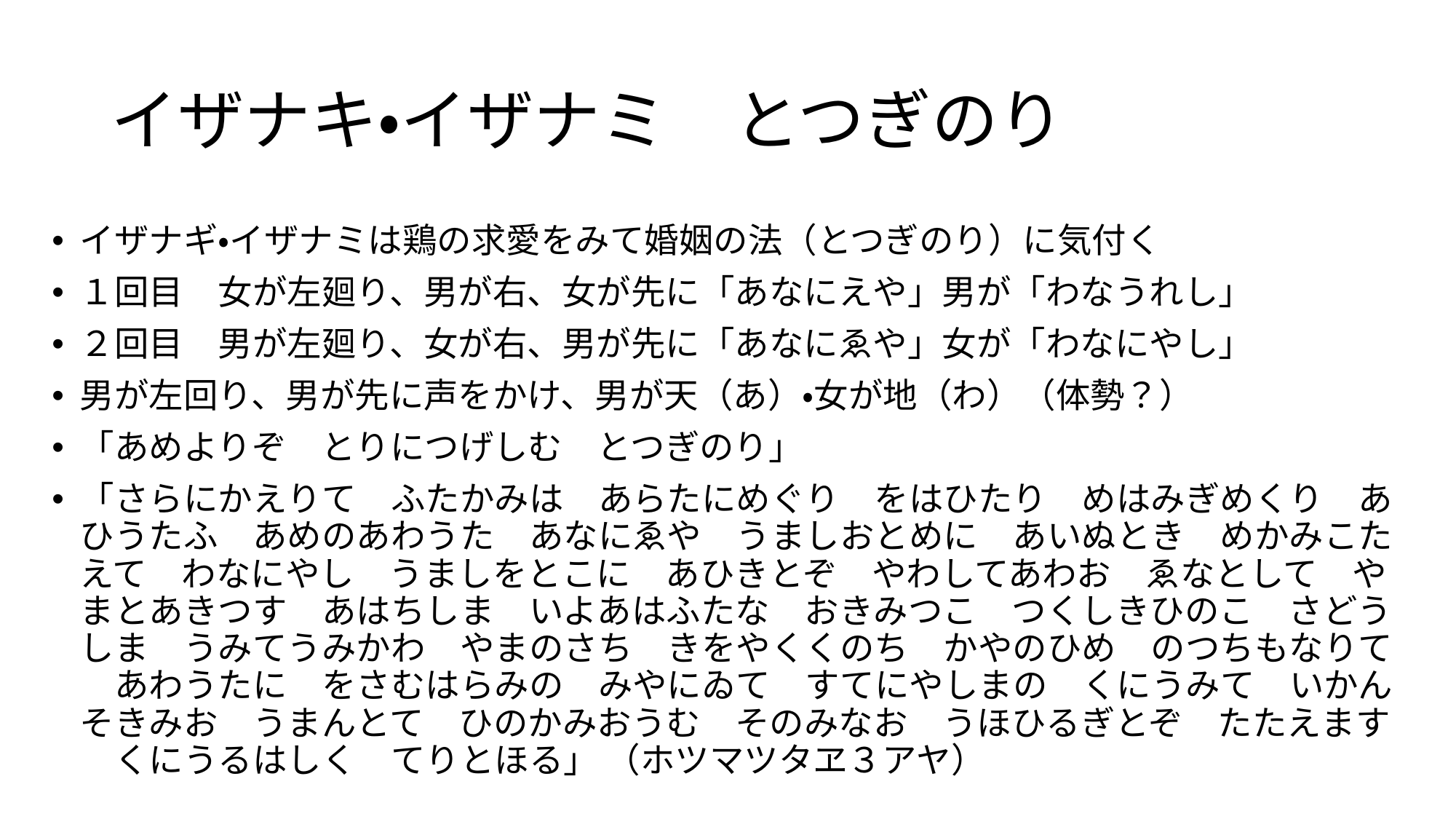

# イザナキ・イザナミ　とつぎのり
イザナギ・イザナミは鶏の求愛をみて婚姻の法（とつぎのり）に気付く
１回目　女が左廻り、男が右、女が先に「あなにえや」男が「わなうれし」
２回目　男が左廻り、女が右、男が先に「あなにゑや」女が「わなにやし」
男が左回り、男が先に声をかけ、男が天（あ）・女が地（わ）（体勢？）
「あめよりぞ　とりにつげしむ　とつぎのり」
「さらにかえりて　ふたかみは　あらたにめぐり　をはひたり　めはみぎめくり　あひうたふ　あめのあわうた　あなにゑや　うましおとめに　あいぬとき　めかみこたえて　わなにやし　うましをとこに　あひきとぞ　やわしてあわお　ゑなとして　やまとあきつす　あはちしま　いよあはふたな　おきみつこ　つくしきひのこ　さどうしま　うみてうみかわ　やまのさち　きをやくくのち　かやのひめ　のつちもなりて　あわうたに　をさむはらみの　みやにゐて　すてにやしまの　くにうみて　いかんそきみお　うまんとて　ひのかみおうむ　そのみなお　うほひるぎとぞ　たたえます　くにうるはしく　てりとほる」 （ホツマツタヱ３アヤ）